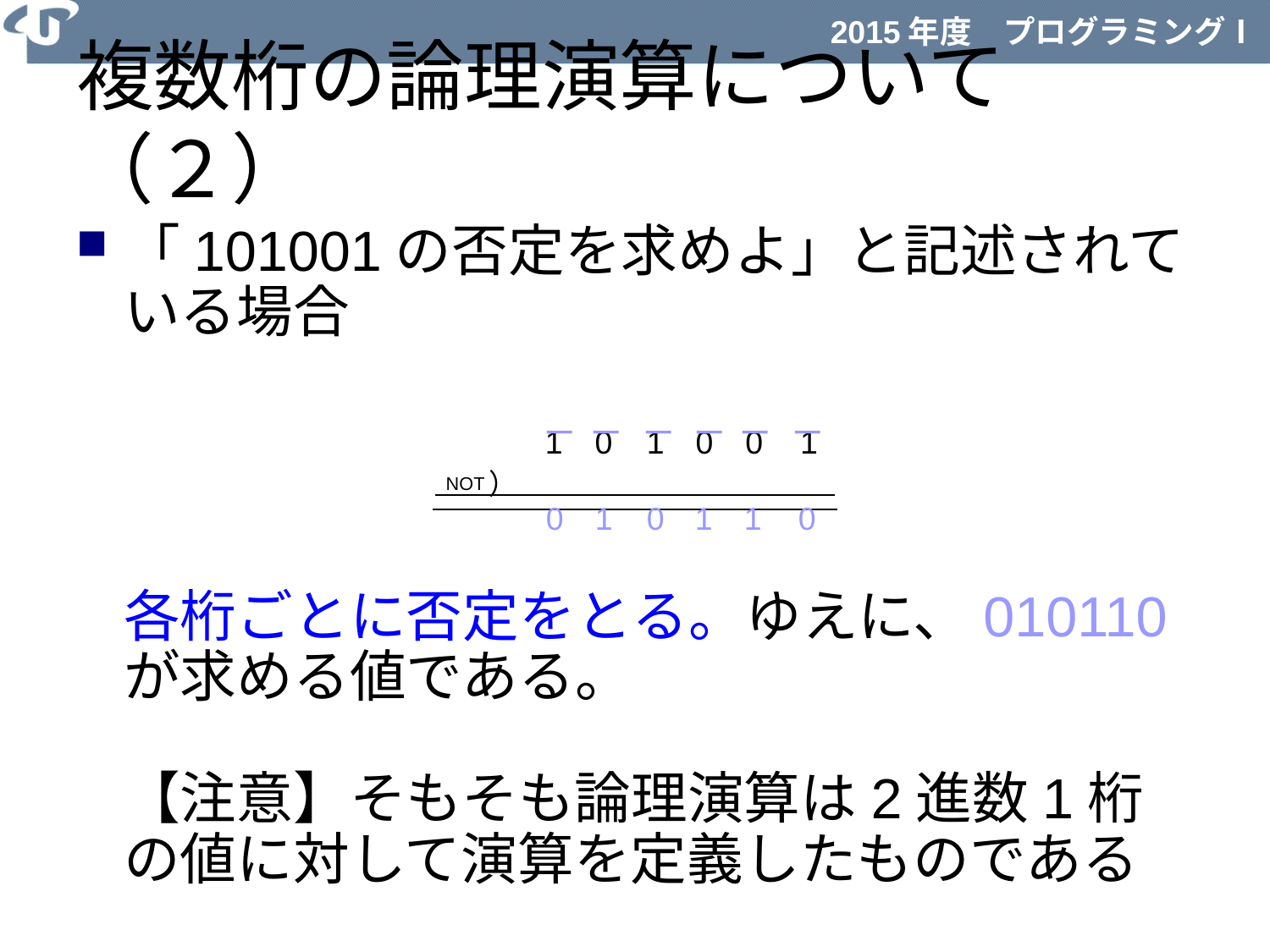

# 複数桁の論理演算について（２）
「101001の否定を求めよ」と記述されている場合
各桁ごとに否定をとる。ゆえに、010110が求める値である。
【注意】そもそも論理演算は2進数1桁の値に対して演算を定義したものである
|  |  |  |  |  |  |  |
| --- | --- | --- | --- | --- | --- | --- |
| NOT） | 1 | 0 | 1 | 0 | 0 | 1 |
|  |  |  |  |  |  |  |
|  | ー | ー | ー | ー | ー | ー |
| --- | --- | --- | --- | --- | --- | --- |
|  |  |  |  |  |  |  |
|  | 0 | 1 | 0 | 1 | 1 | 0 |